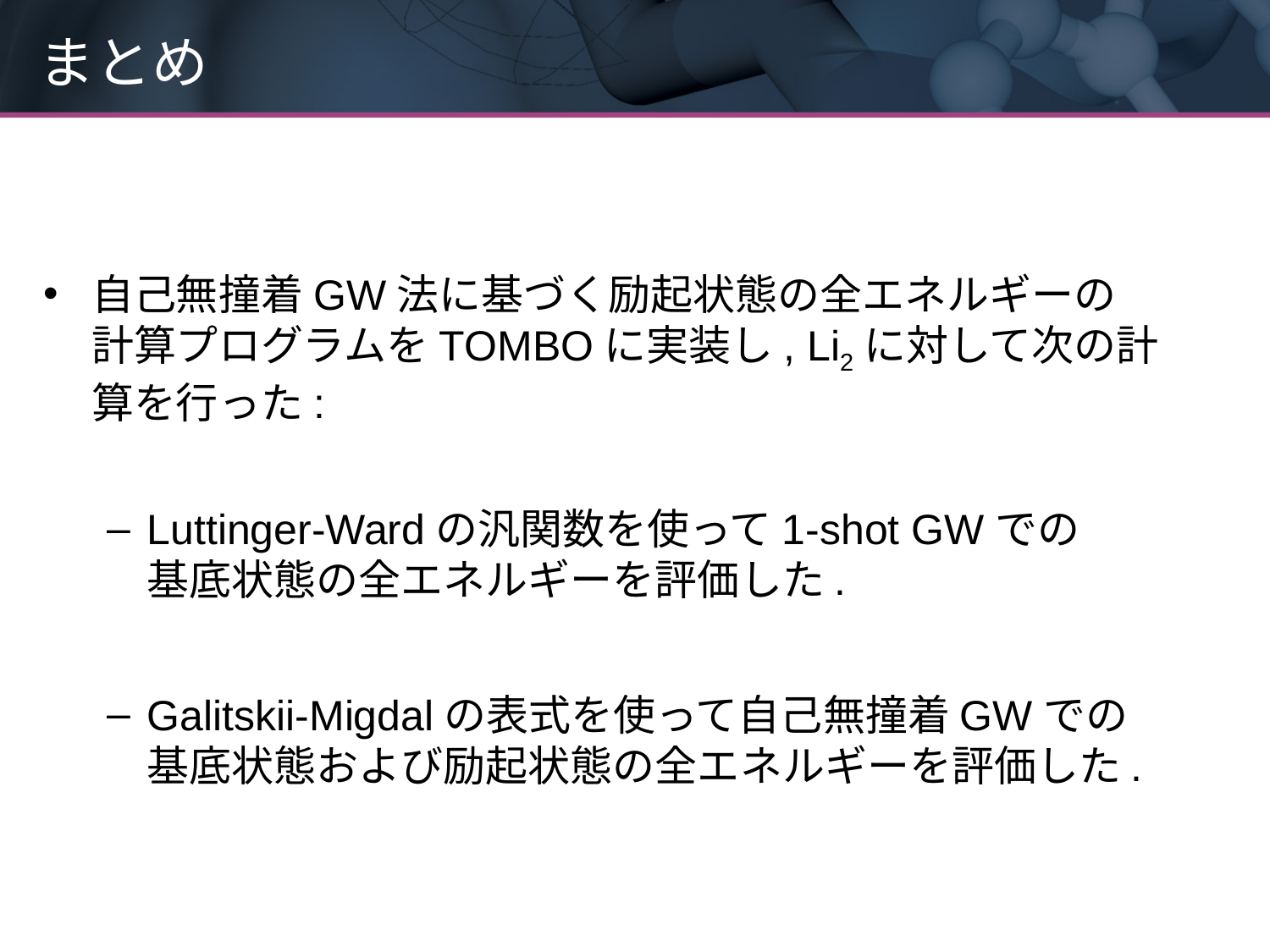

# まとめ

自己無撞着GW法に基づく励起状態の全エネルギーの
計算プログラムをTOMBOに実装し, Li2に対して次の計算を行った:

Luttinger-Wardの汎関数を使って1-shot GWでの
基底状態の全エネルギーを評価した.

Galitskii-Migdalの表式を使って自己無撞着GWでの
基底状態および励起状態の全エネルギーを評価した.